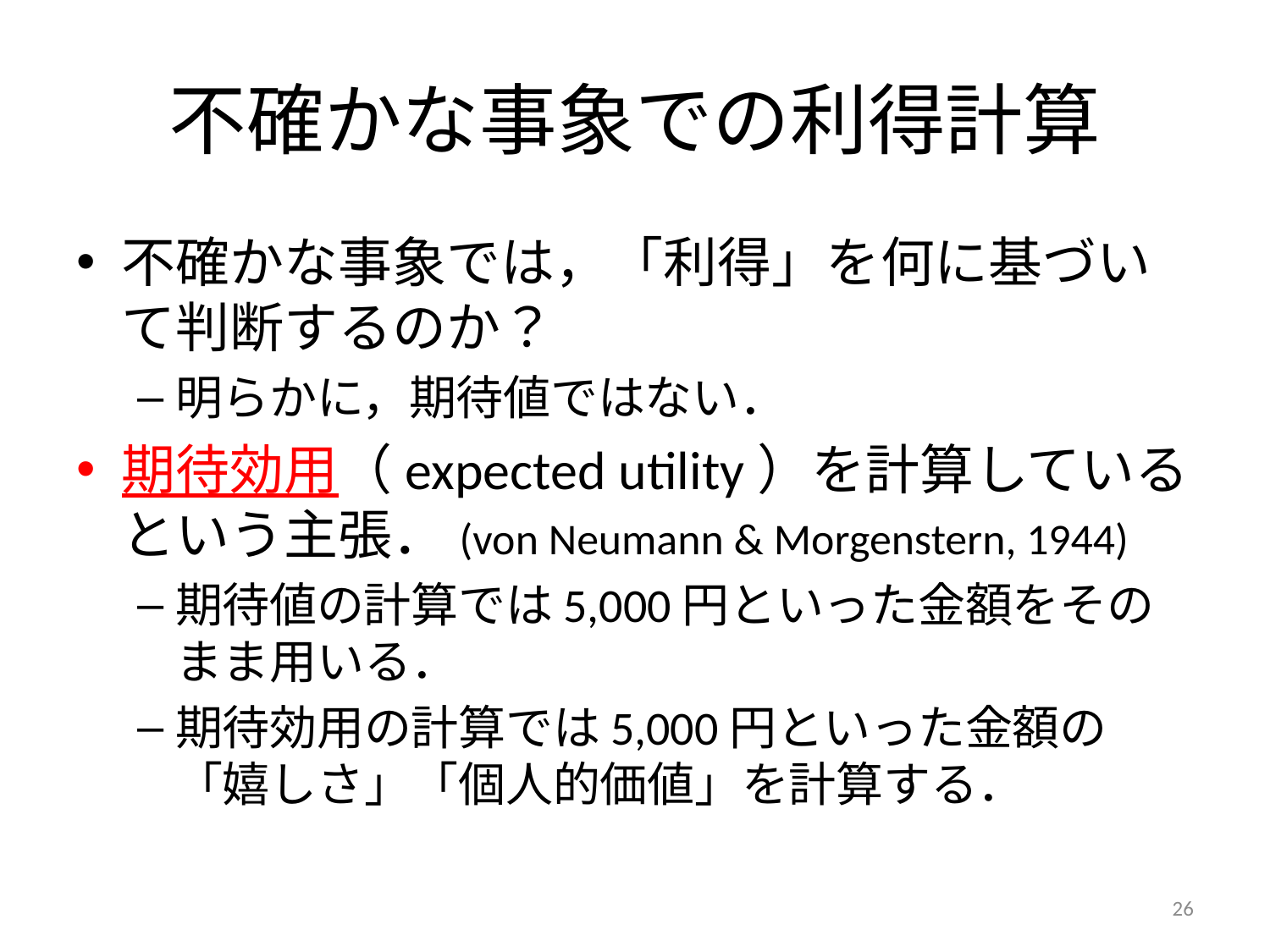

# 不確かな事象での利得計算
不確かな事象では，「利得」を何に基づいて判断するのか？
明らかに，期待値ではない．
期待効用（expected utility）を計算しているという主張．(von Neumann & Morgenstern, 1944)
期待値の計算では5,000円といった金額をそのまま用いる．
期待効用の計算では5,000円といった金額の「嬉しさ」「個人的価値」を計算する．
26